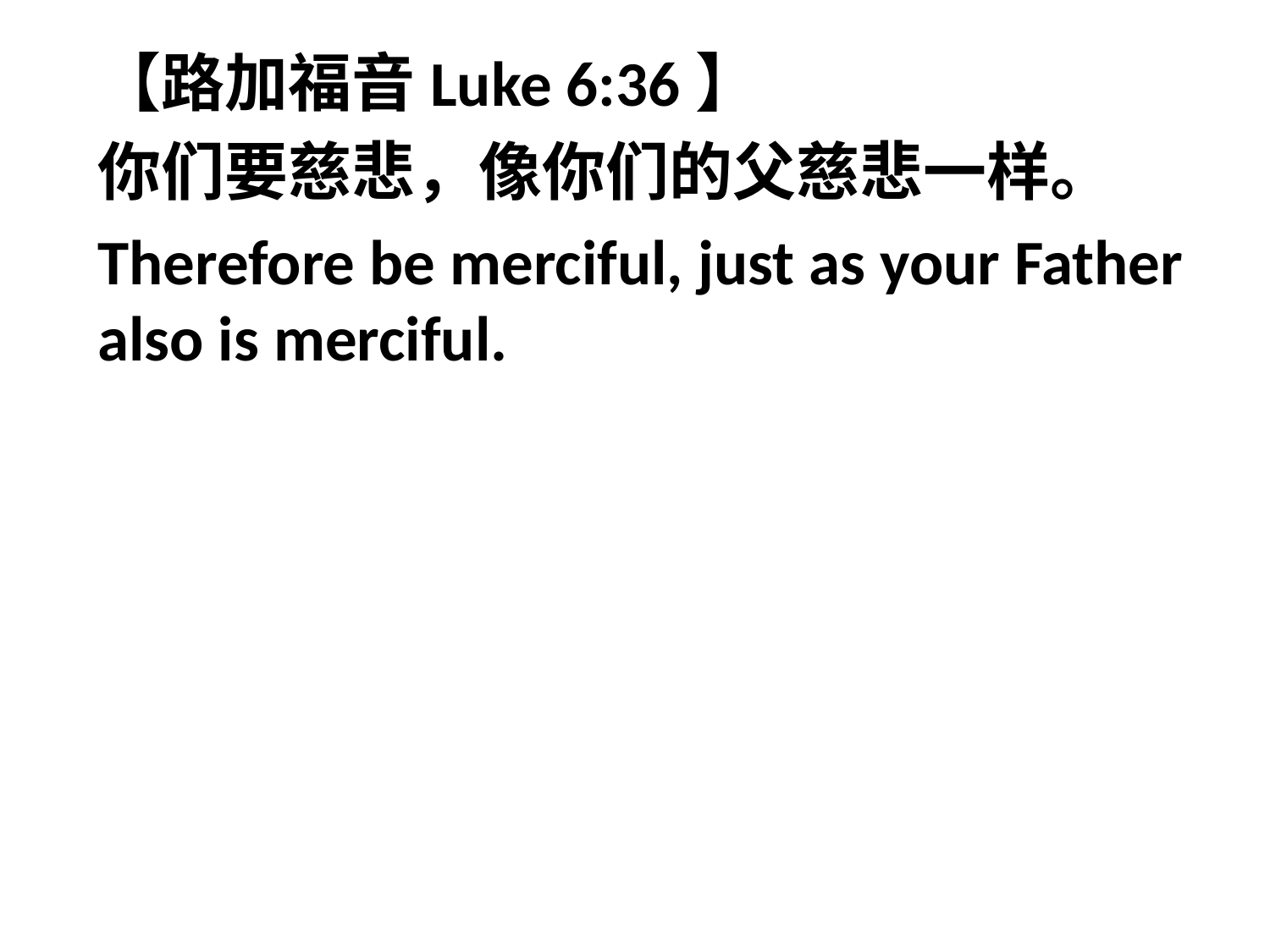

【路加福音Luke 6:36】
你们要慈悲，像你们的父慈悲一样。
Therefore be merciful, just as your Father also is merciful.